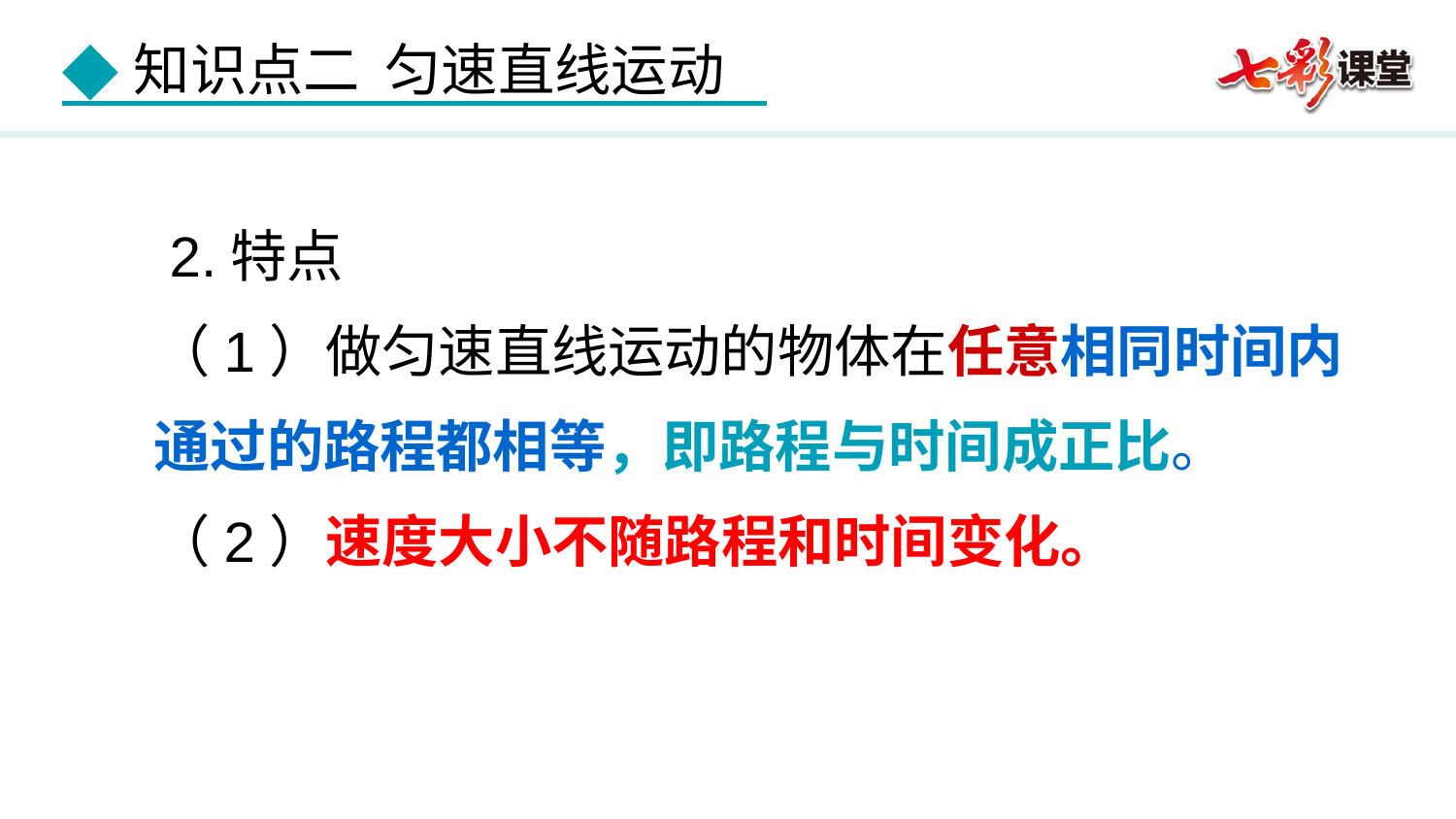

2.特点
（1）做匀速直线运动的物体在任意相同时间内通过的路程都相等，即路程与时间成正比。
（2）速度大小不随路程和时间变化。